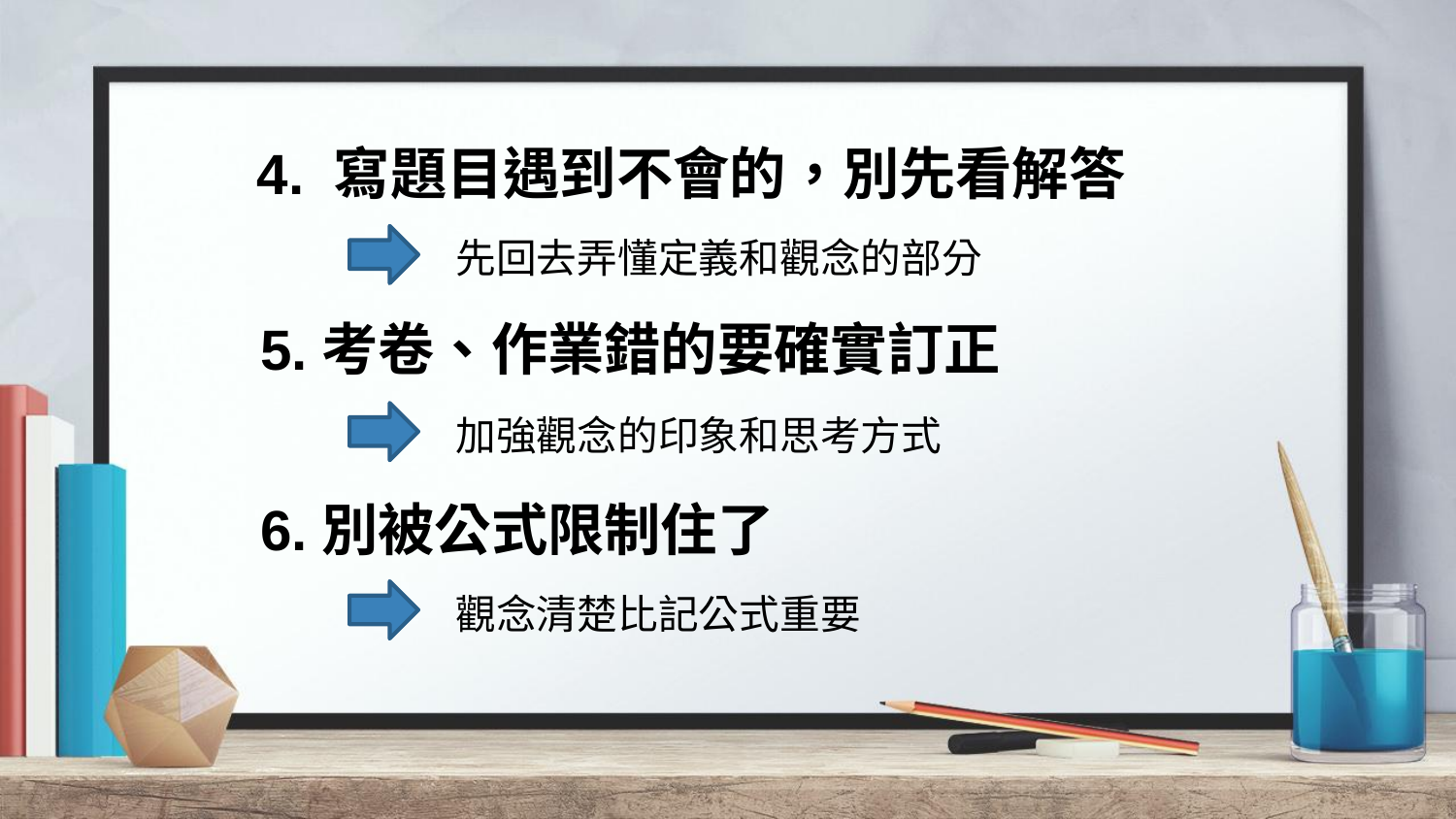

4. 寫題目遇到不會的，別先看解答

先回去弄懂定義和觀念的部分

5.考卷、作業錯的要確實訂正

加強觀念的印象和思考方式
6.別被公式限制住了

觀念清楚比記公式重要